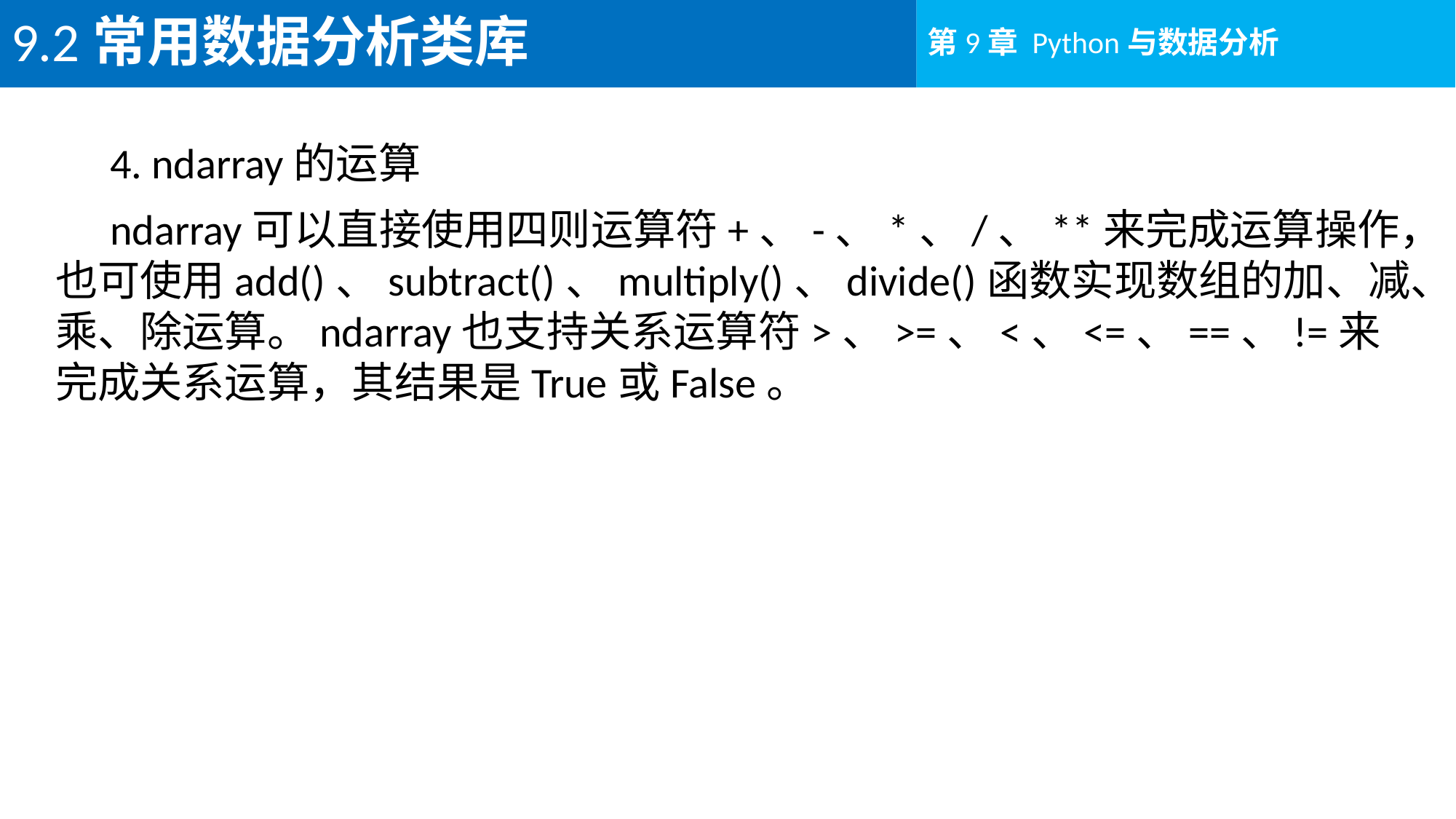

# 9.2常用数据分析类库
4. ndarray的运算
ndarray可以直接使用四则运算符+、-、*、/、**来完成运算操作，也可使用add()、subtract()、multiply()、divide()函数实现数组的加、减、乘、除运算。ndarray也支持关系运算符>、>=、<、<=、==、!=来完成关系运算，其结果是True或False。